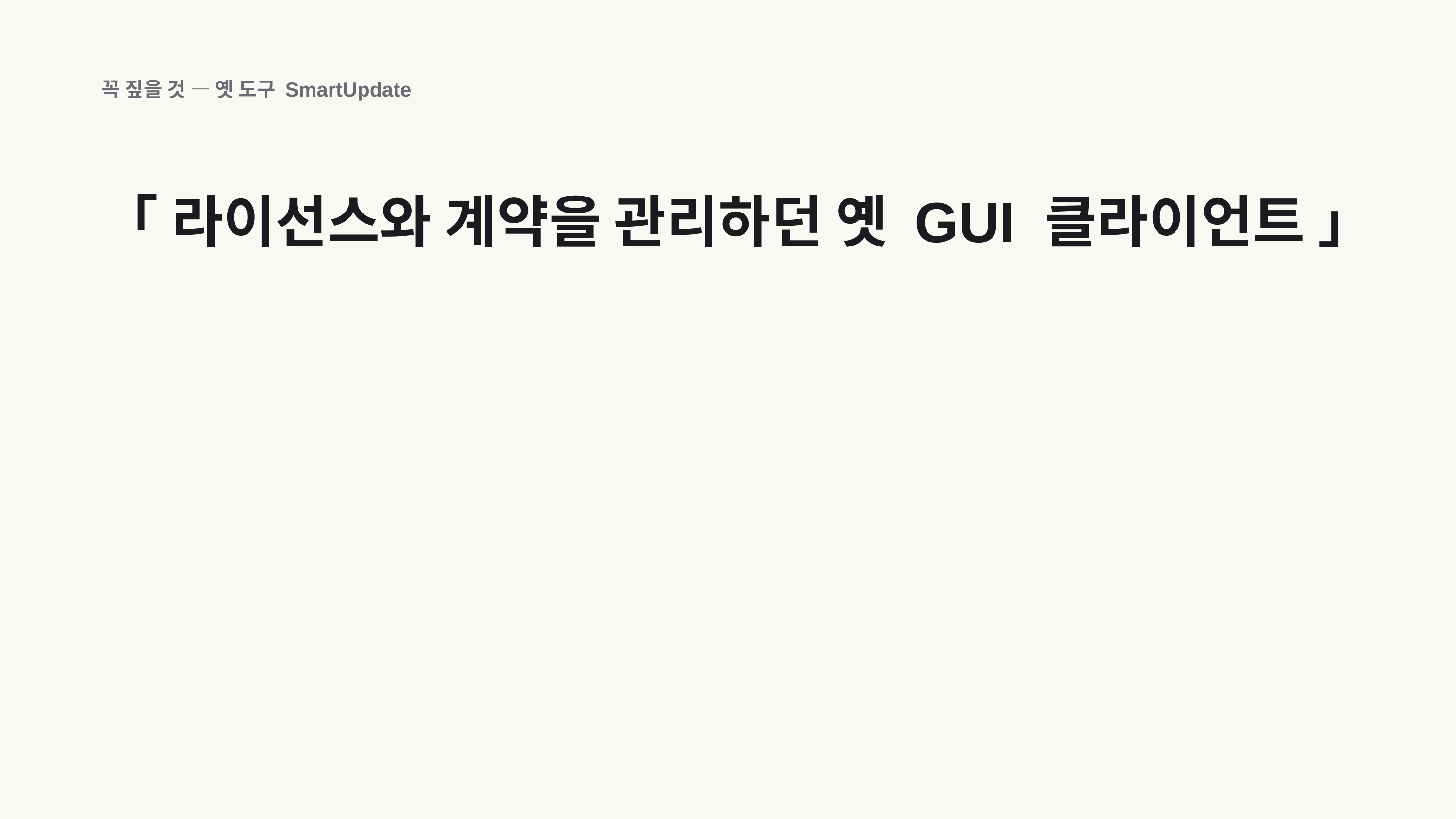

꼭 짚을 것 — 옛 도구 SmartUpdate
「 라이선스와 계약을 관리하던 옛 GUI 클라이언트 」